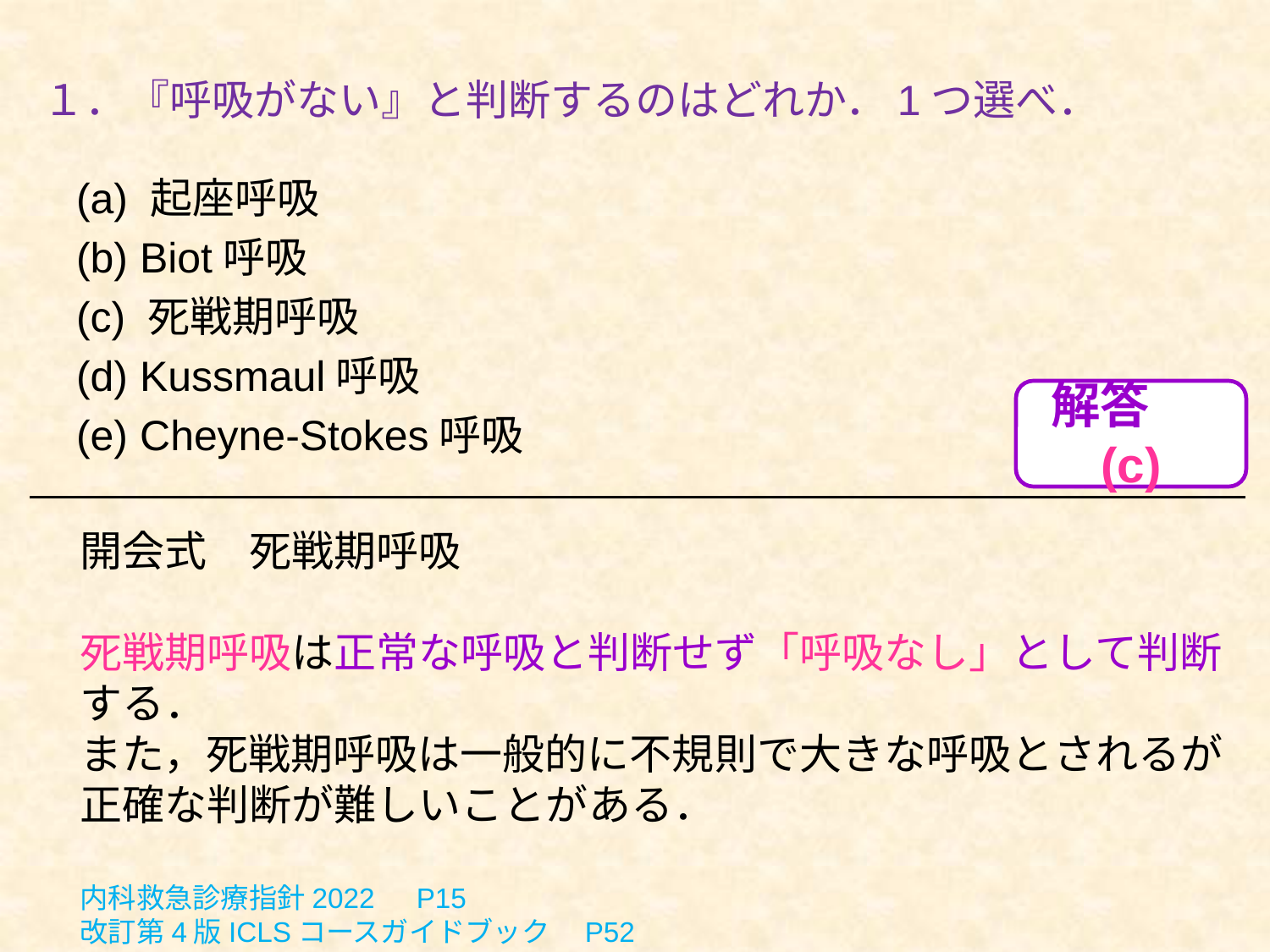

# １．『呼吸がない』と判断するのはどれか．1つ選べ．
(a) 起座呼吸
(b) Biot呼吸
(c) 死戦期呼吸
(d) Kussmaul呼吸
(e) Cheyne-Stokes呼吸
解答　(c)
開会式　死戦期呼吸

死戦期呼吸は正常な呼吸と判断せず「呼吸なし」として判断する．
また，死戦期呼吸は一般的に不規則で大きな呼吸とされるが正確な判断が難しいことがある．

内科救急診療指針2022　P15
改訂第4版ICLSコースガイドブック　P52